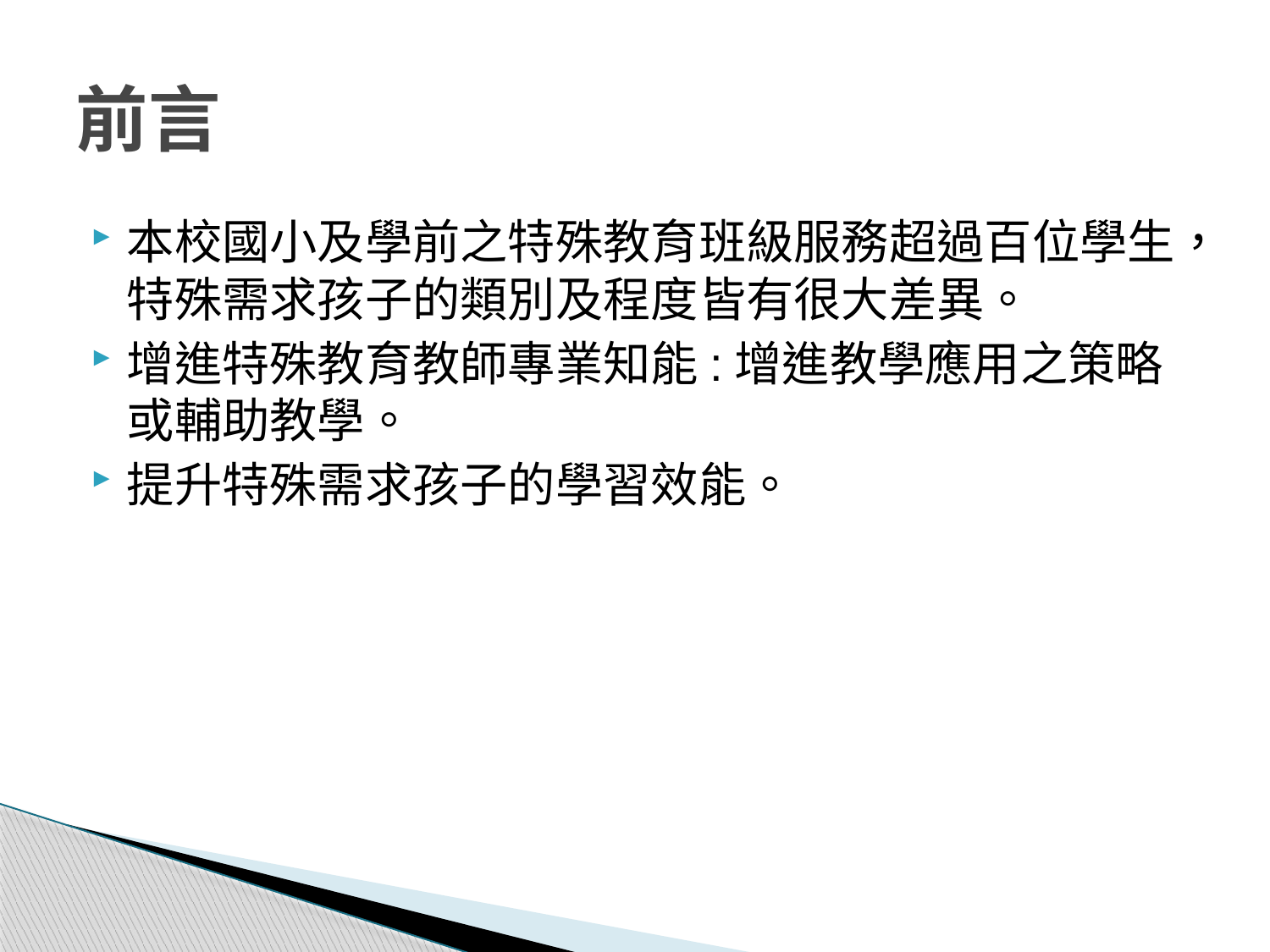

# 前言
本校國小及學前之特殊教育班級服務超過百位學生，特殊需求孩子的類別及程度皆有很大差異。
增進特殊教育教師專業知能:增進教學應用之策略或輔助教學。
提升特殊需求孩子的學習效能。